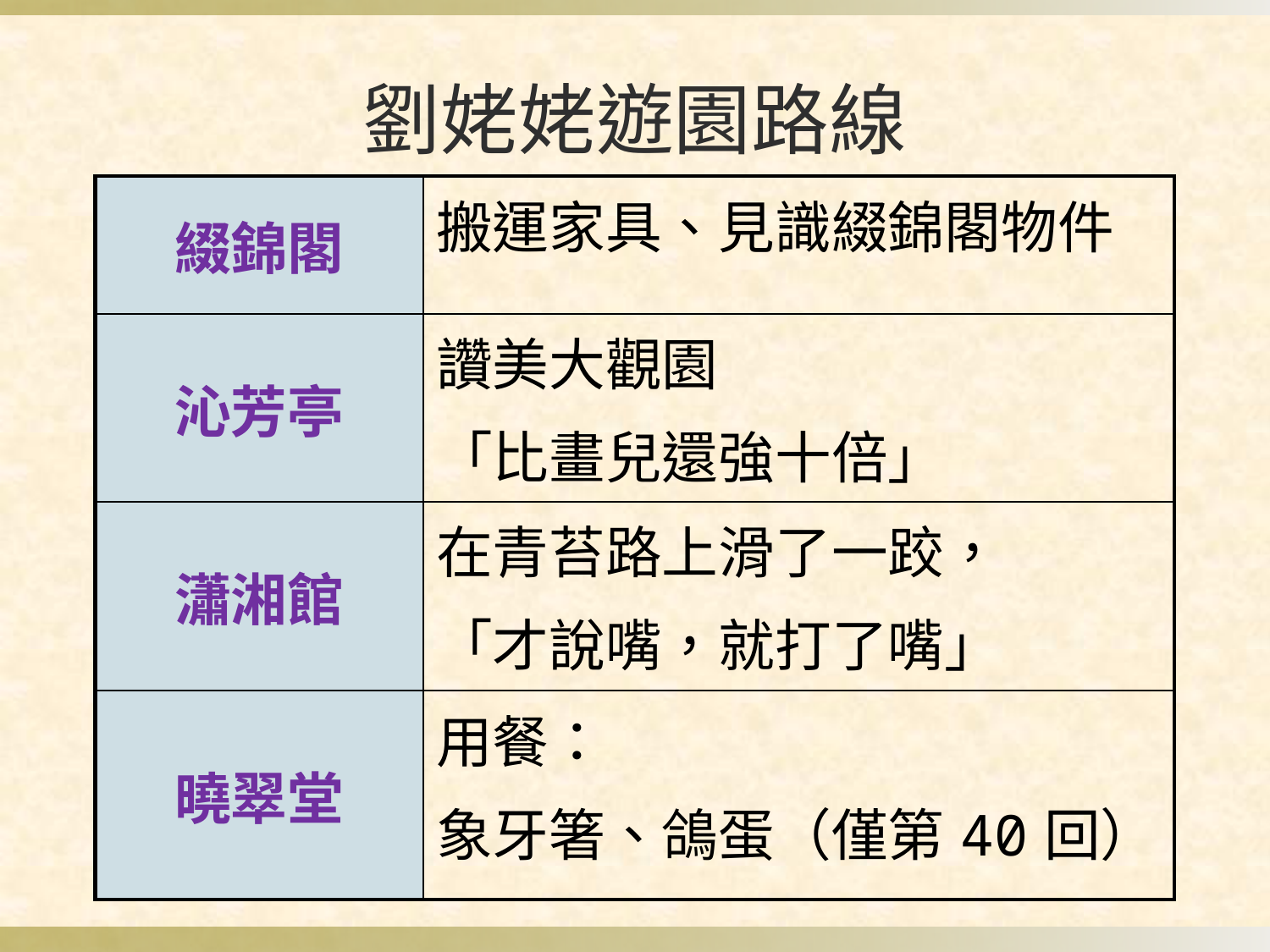

# 劉姥姥遊園路線
| 綴錦閣 | 搬運家具、見識綴錦閣物件 |
| --- | --- |
| 沁芳亭 | 讚美大觀園 「比畫兒還強十倍」 |
| 瀟湘館 | 在青苔路上滑了一跤， 「才說嘴，就打了嘴」 |
| 曉翠堂 | 用餐： 象牙箸、鴿蛋（僅第40回） |